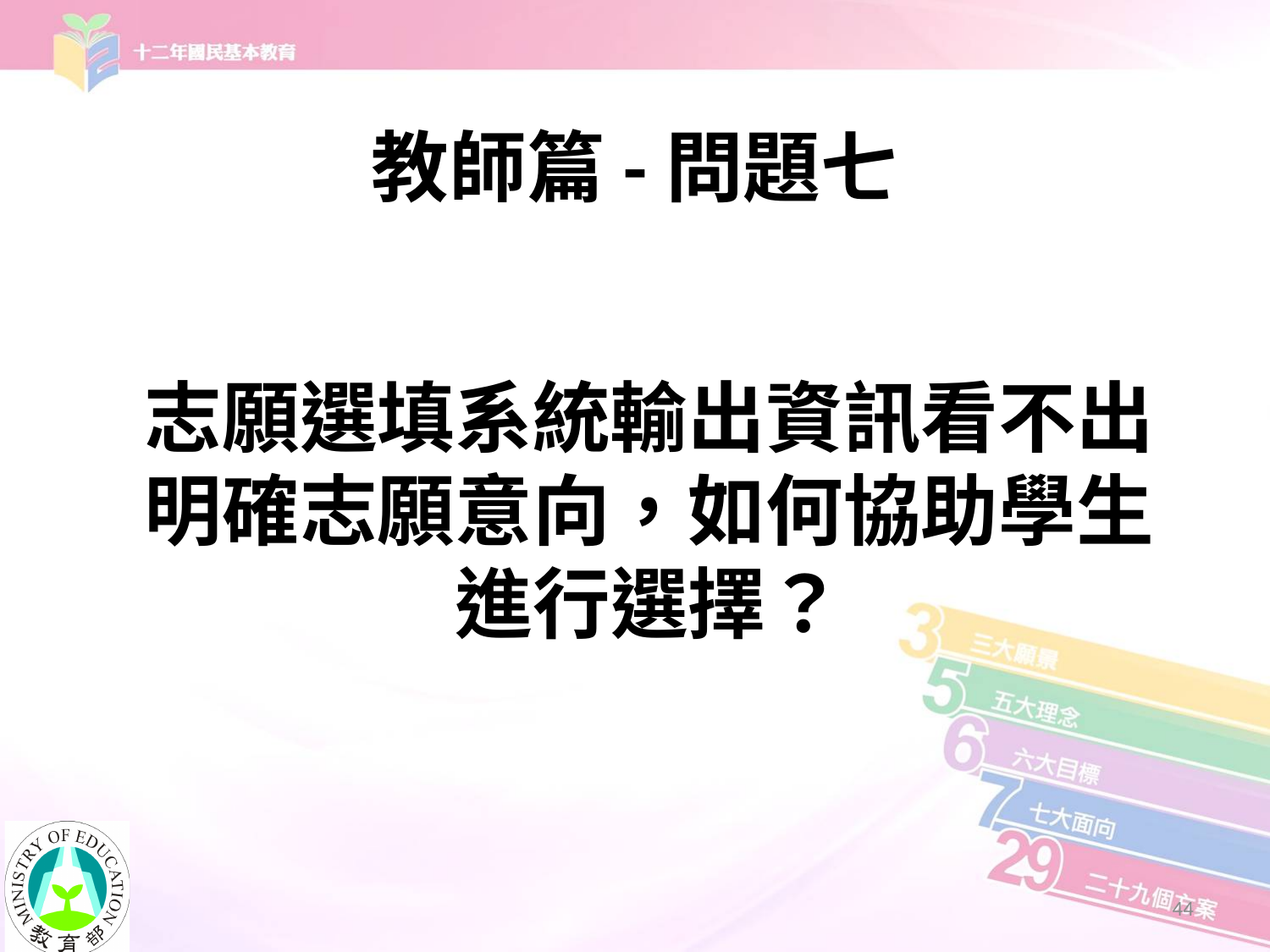

# 教師篇-問題七
	志願選填系統輸出資訊看不出明確志願意向，如何協助學生進行選擇？
44